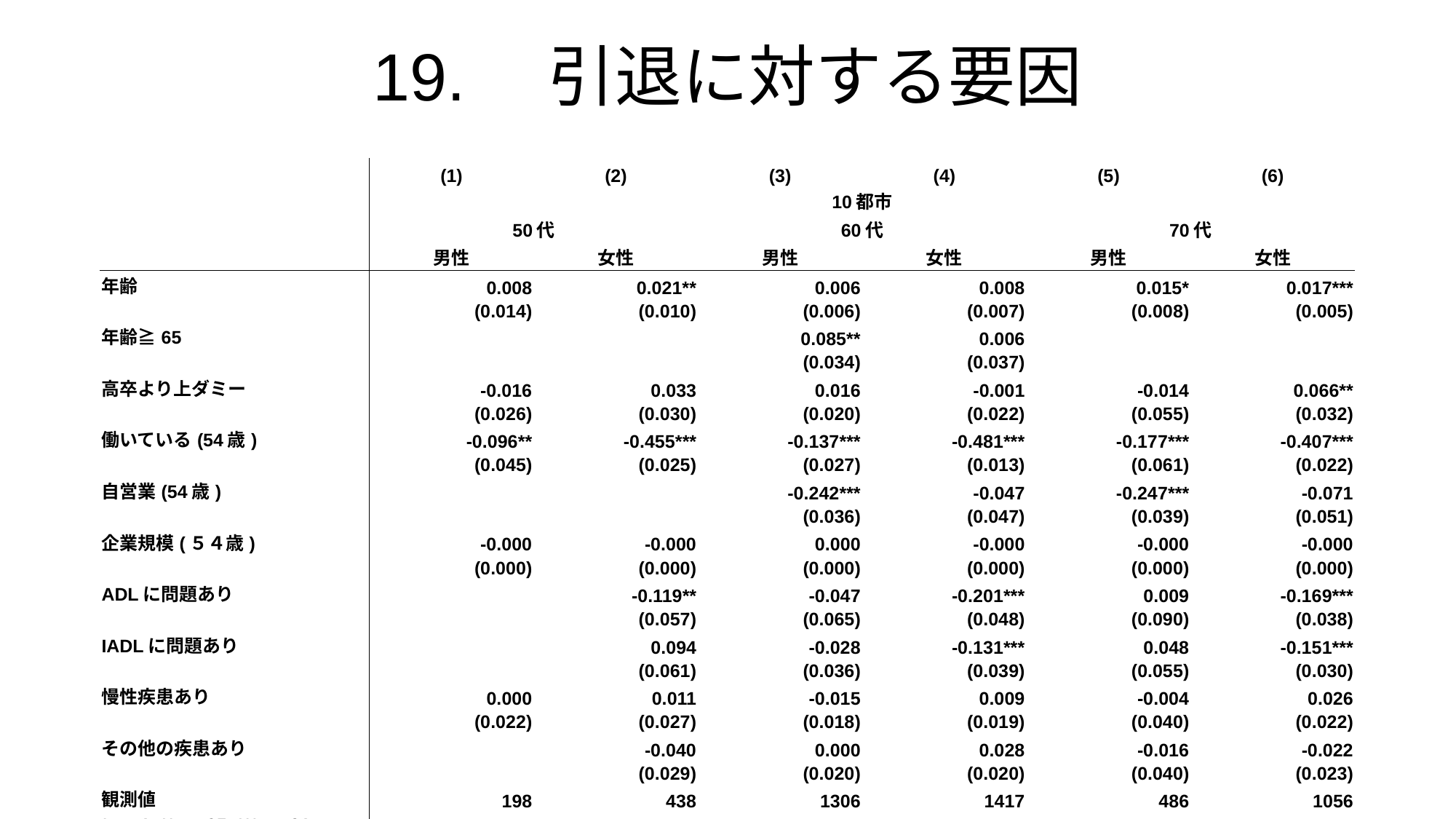

# 19.　引退に対する要因
|  | (1) | (2) | (3) | (4) | (5) | (6) |
| --- | --- | --- | --- | --- | --- | --- |
|  | 10都市 |  |  |  |  |  |
|  | 50代 |  | 60代 |  | 70代 |  |
|  | 男性 | 女性 | 男性 | 女性 | 男性 | 女性 |
| 年齢 | 0.008 | 0.021\*\* | 0.006 | 0.008 | 0.015\* | 0.017\*\*\* |
|  | (0.014) | (0.010) | (0.006) | (0.007) | (0.008) | (0.005) |
| 年齢≧65 |  |  | 0.085\*\* | 0.006 |  |  |
|  |  |  | (0.034) | (0.037) |  |  |
| 高卒より上ダミー | -0.016 | 0.033 | 0.016 | -0.001 | -0.014 | 0.066\*\* |
|  | (0.026) | (0.030) | (0.020) | (0.022) | (0.055) | (0.032) |
| 働いている(54歳) | -0.096\*\* | -0.455\*\*\* | -0.137\*\*\* | -0.481\*\*\* | -0.177\*\*\* | -0.407\*\*\* |
|  | (0.045) | (0.025) | (0.027) | (0.013) | (0.061) | (0.022) |
| 自営業(54歳) |  |  | -0.242\*\*\* | -0.047 | -0.247\*\*\* | -0.071 |
|  |  |  | (0.036) | (0.047) | (0.039) | (0.051) |
| 企業規模(５４歳) | -0.000 | -0.000 | 0.000 | -0.000 | -0.000 | -0.000 |
|  | (0.000) | (0.000) | (0.000) | (0.000) | (0.000) | (0.000) |
| ADLに問題あり |  | -0.119\*\* | -0.047 | -0.201\*\*\* | 0.009 | -0.169\*\*\* |
|  |  | (0.057) | (0.065) | (0.048) | (0.090) | (0.038) |
| IADLに問題あり |  | 0.094 | -0.028 | -0.131\*\*\* | 0.048 | -0.151\*\*\* |
|  |  | (0.061) | (0.036) | (0.039) | (0.055) | (0.030) |
| 慢性疾患あり | 0.000 | 0.011 | -0.015 | 0.009 | -0.004 | 0.026 |
|  | (0.022) | (0.027) | (0.018) | (0.019) | (0.040) | (0.022) |
| その他の疾患あり |  | -0.040 | 0.000 | 0.028 | -0.016 | -0.022 |
|  |  | (0.029) | (0.020) | (0.020) | (0.040) | (0.023) |
| 観測値 | 198 | 438 | 1306 | 1417 | 486 | 1056 |
| \* p<.1, \*\* p<.05, \*\*\* p<.01 |  |  |  |  |  |  |